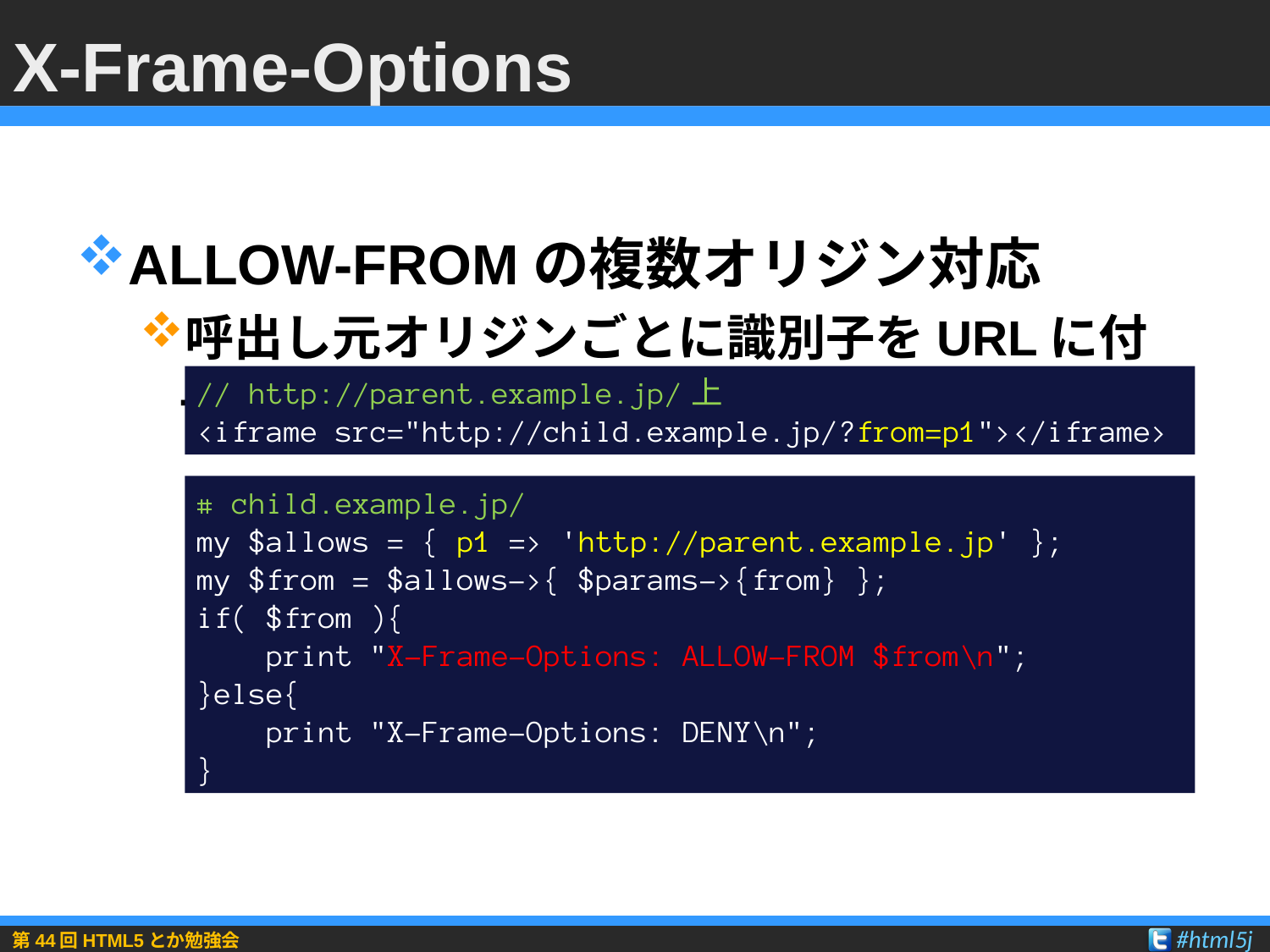

# X-Frame-Options
ALLOW-FROMの複数オリジン対応
呼出し元オリジンごとに識別子をURLに付与
// http://parent.example.jp/上
<iframe src="http://child.example.jp/?from=p1"></iframe>
# child.example.jp/
my $allows = { p1 => 'http://parent.example.jp' };
my $from = $allows->{ $params->{from} };
if( $from ){
    print "X-Frame-Options: ALLOW-FROM $from\n";
}else{
    print "X-Frame-Options: DENY\n";
}